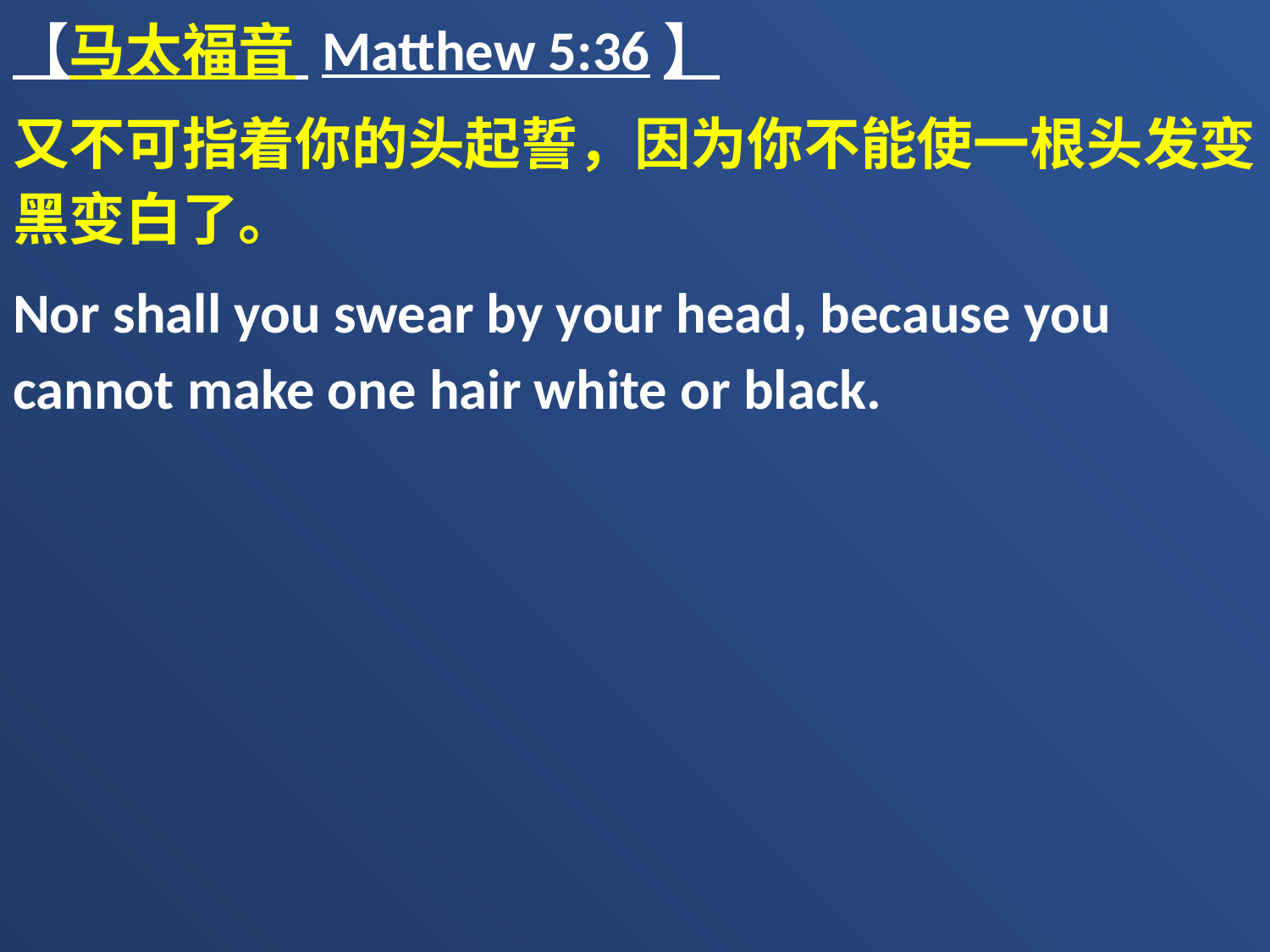

【马太福音 Matthew 5:36】
又不可指着你的头起誓，因为你不能使一根头发变黑变白了。
Nor shall you swear by your head, because you cannot make one hair white or black.